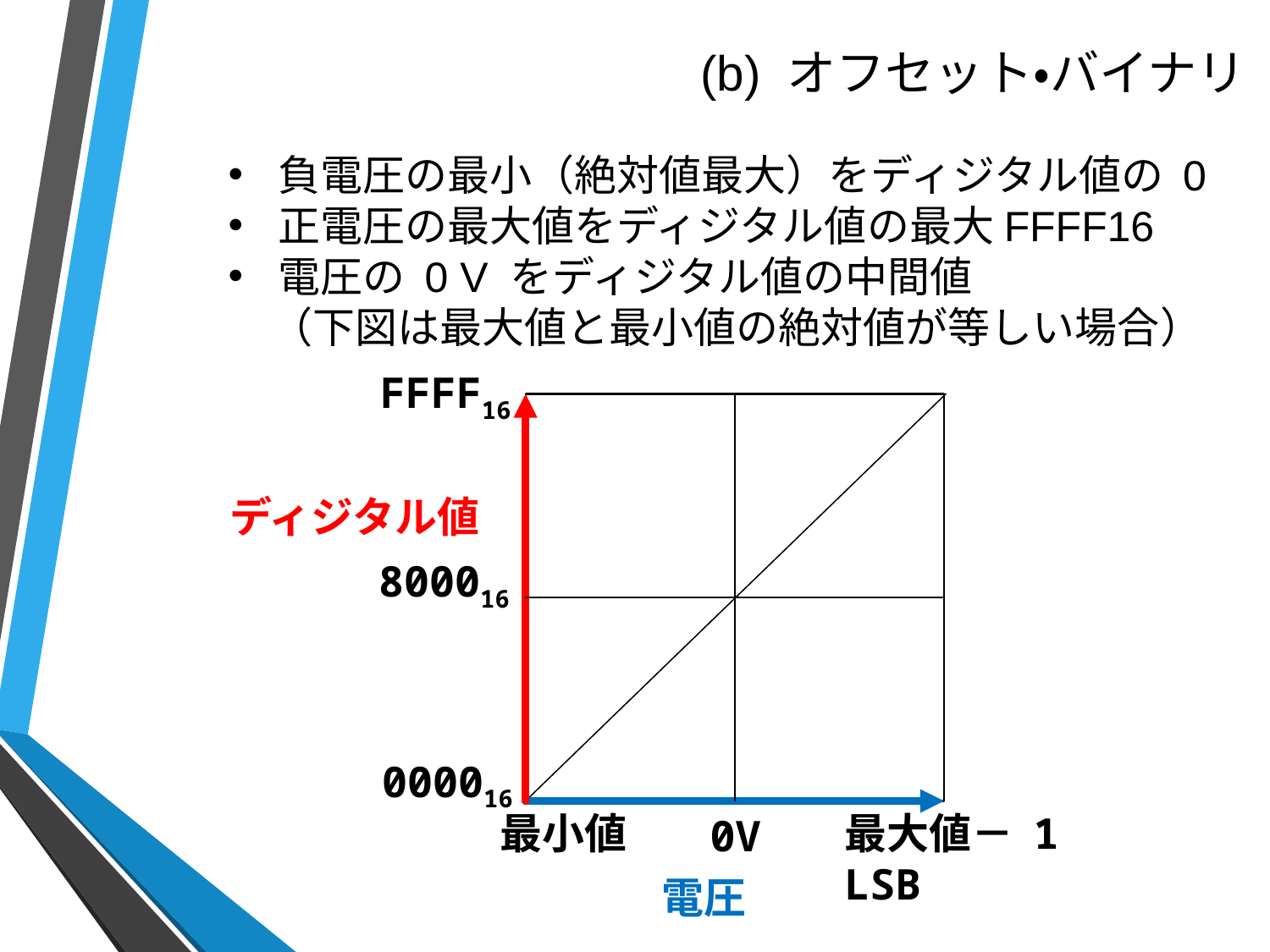

# (b) オフセット・バイナリ
負電圧の最小（絶対値最大）をディジタル値の 0
正電圧の最大値をディジタル値の最大FFFF16
電圧の 0 V をディジタル値の中間値
　（下図は最大値と最小値の絶対値が等しい場合）
FFFF16

ディジタル値
800016
000016
最大値－ 1 LSB
最小値
0V
電圧